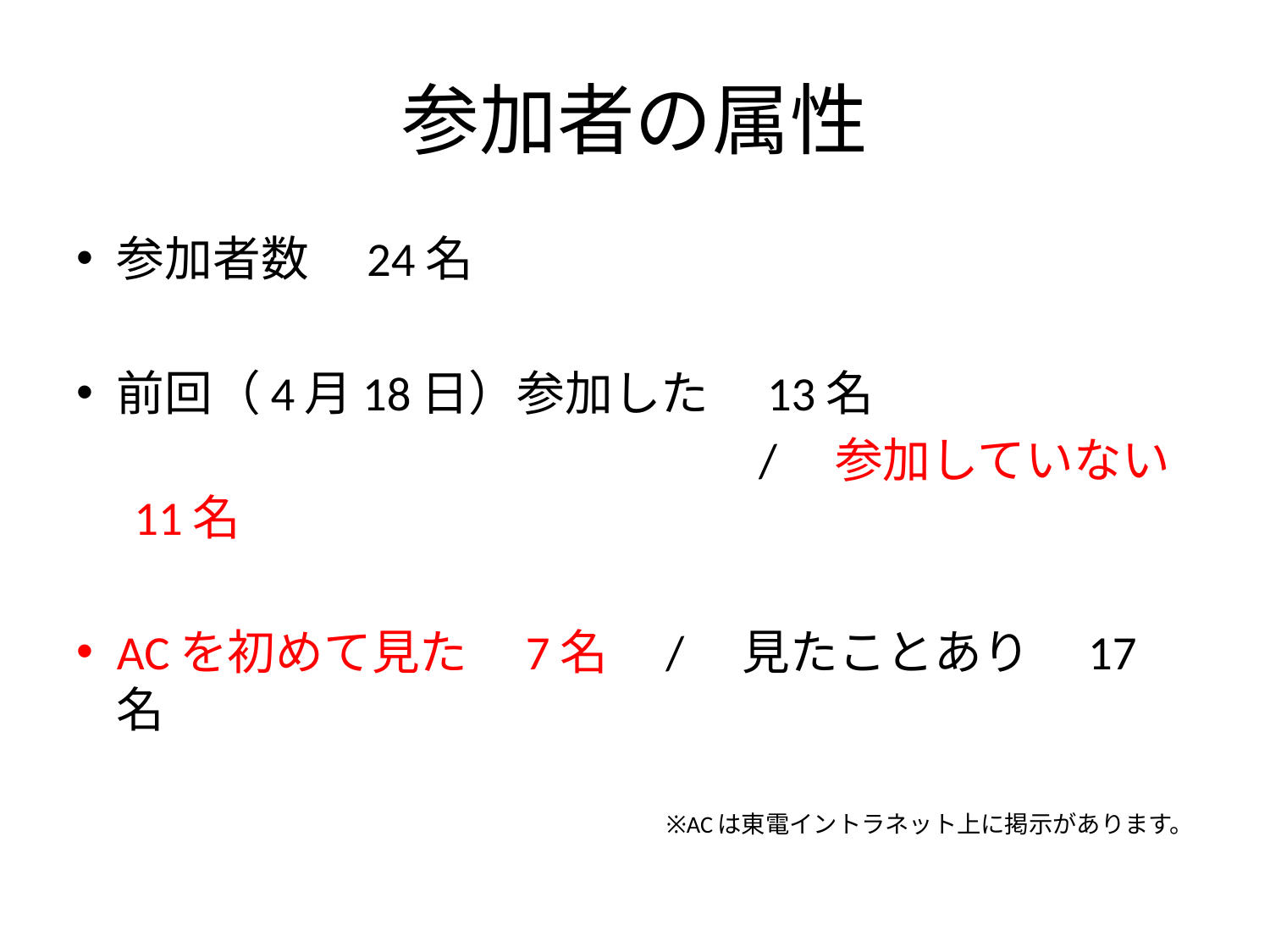

# 参加者の属性
参加者数　24名

前回（4月18日）参加した　13名
　　　　　　　　　　　　　　/　参加していない　11名

ACを初めて見た　7名　/　見たことあり　17名

※ACは東電イントラネット上に掲示があります。